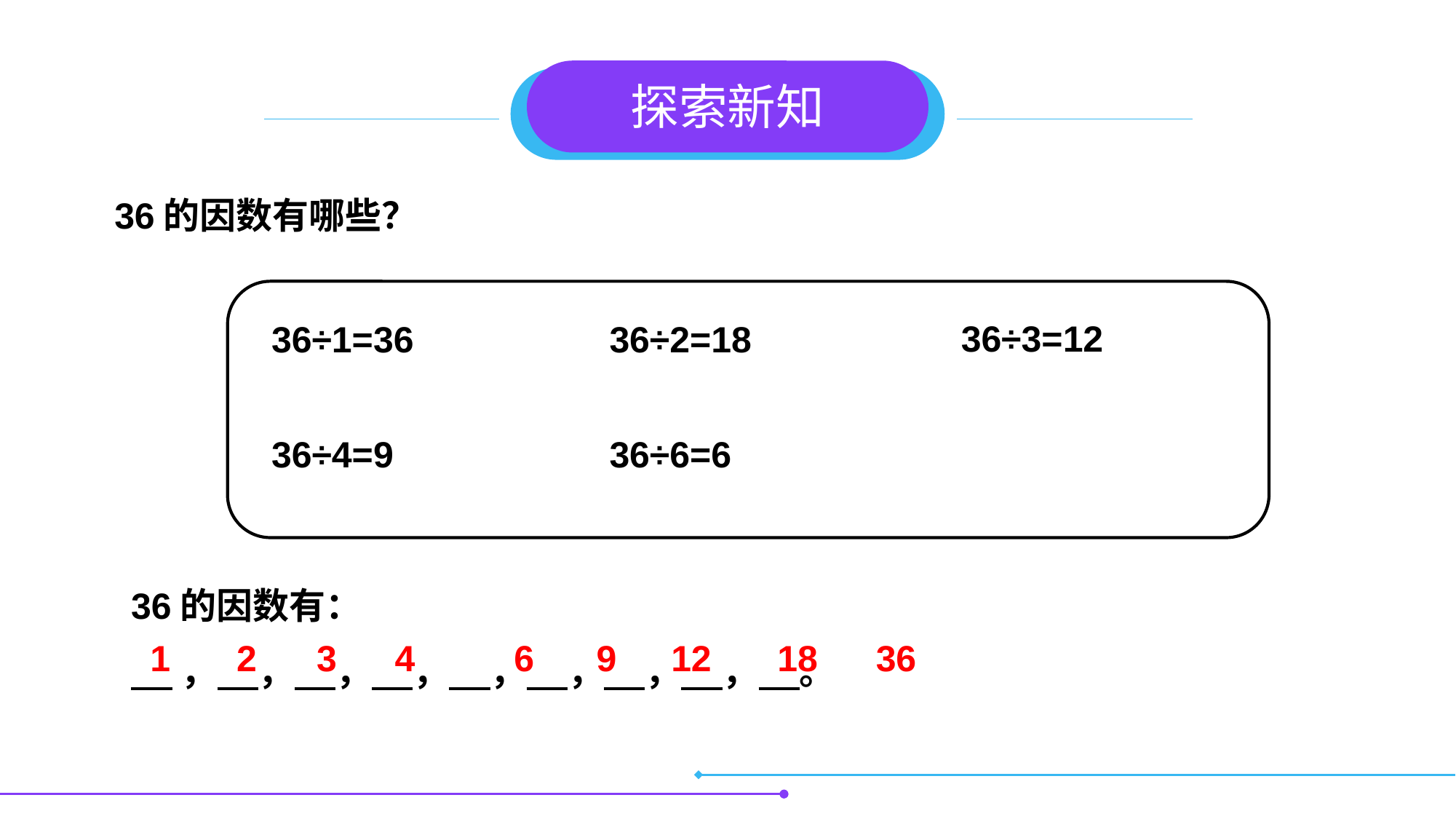

探索新知
36的因数有哪些？

36÷3=12
36÷1=36
36÷2=18
36÷4=9
36÷6=6
36的因数有：
     ，     ，     ，     ，     ，     ，     ，     ，     。
1
2
3
4
6
9
12
18
36